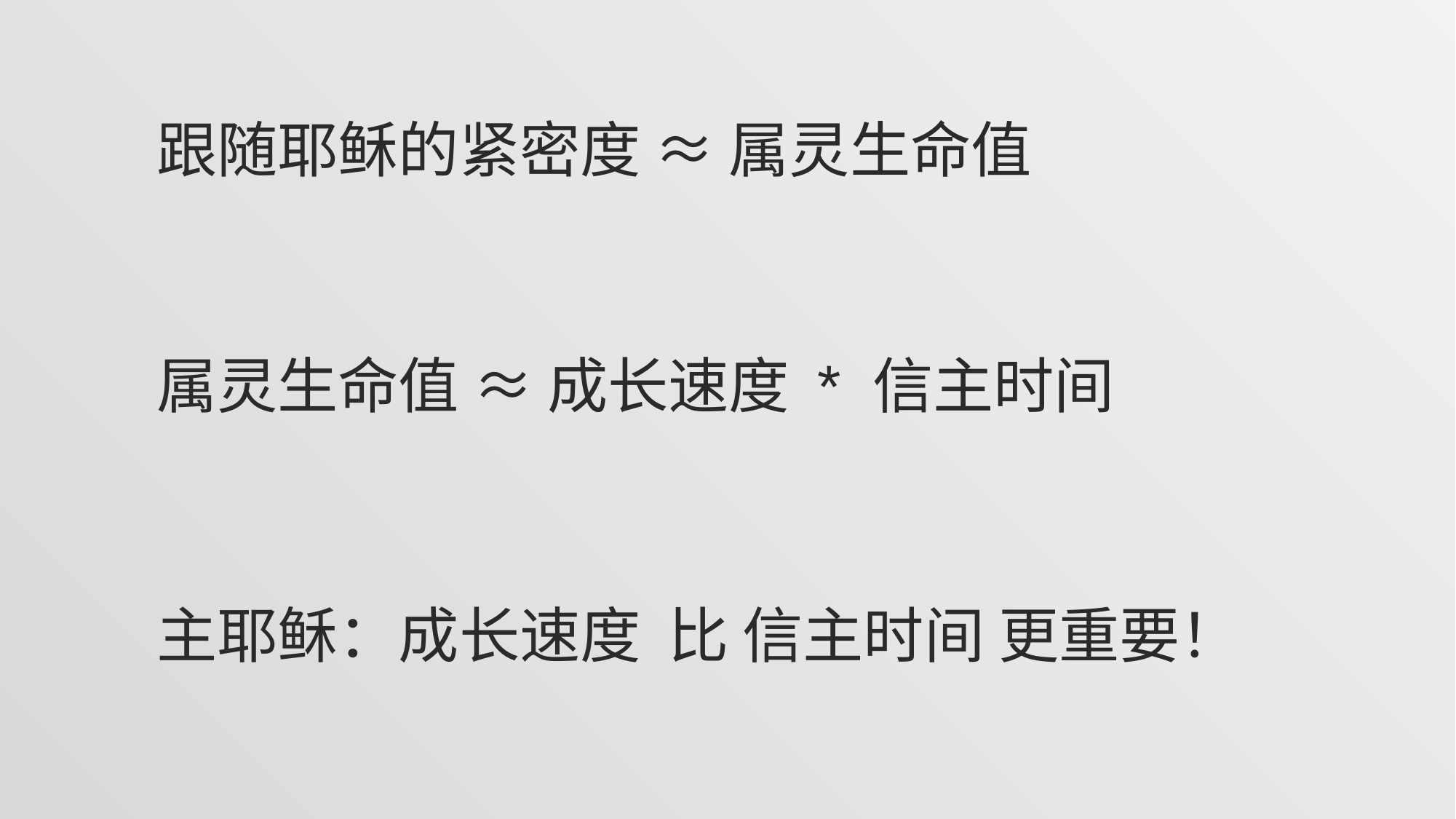

# 跟随耶稣的紧密度 ≈ 属灵生命值
属灵生命值 ≈ 成长速度 * 信主时间
主耶稣：成长速度  比 信主时间 更重要！